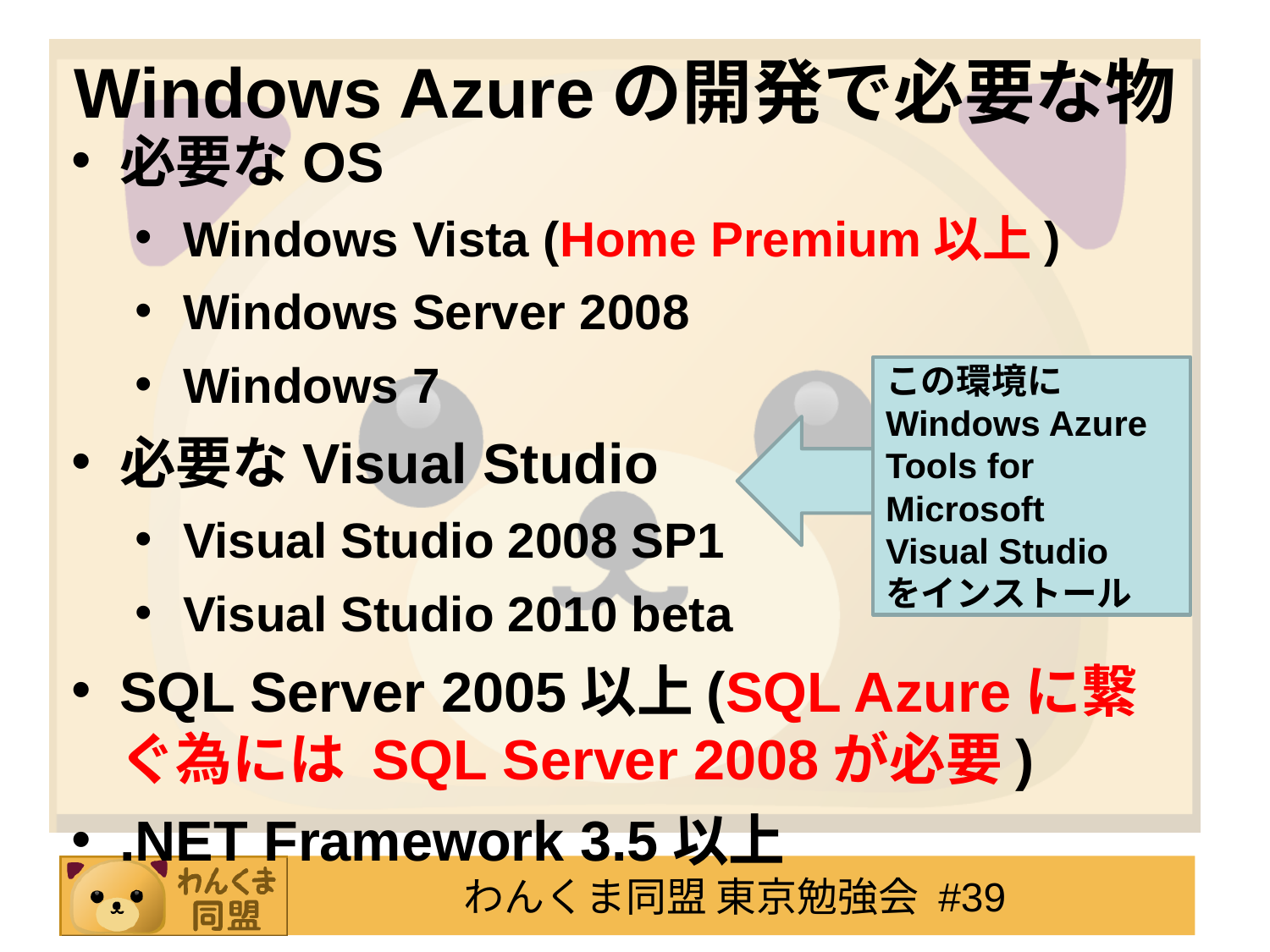

Windows Azureの開発で必要な物
必要なOS
Windows Vista (Home Premium以上)
Windows Server 2008
Windows 7
必要なVisual Studio
Visual Studio 2008 SP1
Visual Studio 2010 beta
SQL Server 2005以上(SQL Azureに繋ぐ為には SQL Server 2008が必要)
.NET Framework 3.5以上

この環境に
Windows Azure
Tools for Microsoft
Visual Studio
をインストール